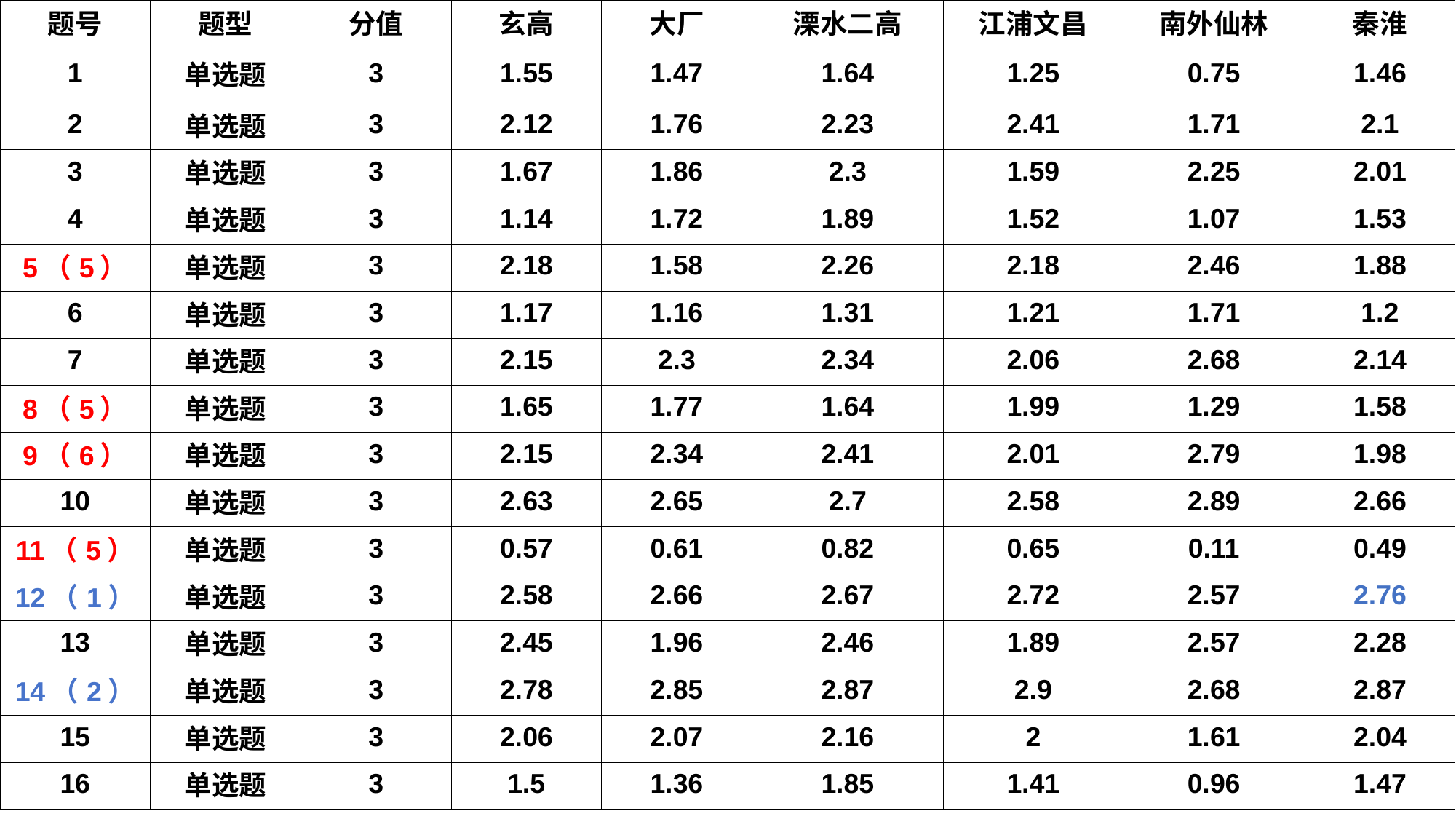

| 题号 | 题型 | 分值 | 玄高 | 大厂 | 溧水二高 | 江浦文昌 | 南外仙林 | 秦淮 |
| --- | --- | --- | --- | --- | --- | --- | --- | --- |
| 1 | 单选题 | 3 | 1.55 | 1.47 | 1.64 | 1.25 | 0.75 | 1.46 |
| 2 | 单选题 | 3 | 2.12 | 1.76 | 2.23 | 2.41 | 1.71 | 2.1 |
| 3 | 单选题 | 3 | 1.67 | 1.86 | 2.3 | 1.59 | 2.25 | 2.01 |
| 4 | 单选题 | 3 | 1.14 | 1.72 | 1.89 | 1.52 | 1.07 | 1.53 |
| 5（5） | 单选题 | 3 | 2.18 | 1.58 | 2.26 | 2.18 | 2.46 | 1.88 |
| 6 | 单选题 | 3 | 1.17 | 1.16 | 1.31 | 1.21 | 1.71 | 1.2 |
| 7 | 单选题 | 3 | 2.15 | 2.3 | 2.34 | 2.06 | 2.68 | 2.14 |
| 8（5） | 单选题 | 3 | 1.65 | 1.77 | 1.64 | 1.99 | 1.29 | 1.58 |
| 9（6） | 单选题 | 3 | 2.15 | 2.34 | 2.41 | 2.01 | 2.79 | 1.98 |
| 10 | 单选题 | 3 | 2.63 | 2.65 | 2.7 | 2.58 | 2.89 | 2.66 |
| 11（5） | 单选题 | 3 | 0.57 | 0.61 | 0.82 | 0.65 | 0.11 | 0.49 |
| 12（1） | 单选题 | 3 | 2.58 | 2.66 | 2.67 | 2.72 | 2.57 | 2.76 |
| 13 | 单选题 | 3 | 2.45 | 1.96 | 2.46 | 1.89 | 2.57 | 2.28 |
| 14（2） | 单选题 | 3 | 2.78 | 2.85 | 2.87 | 2.9 | 2.68 | 2.87 |
| 15 | 单选题 | 3 | 2.06 | 2.07 | 2.16 | 2 | 1.61 | 2.04 |
| 16 | 单选题 | 3 | 1.5 | 1.36 | 1.85 | 1.41 | 0.96 | 1.47 |